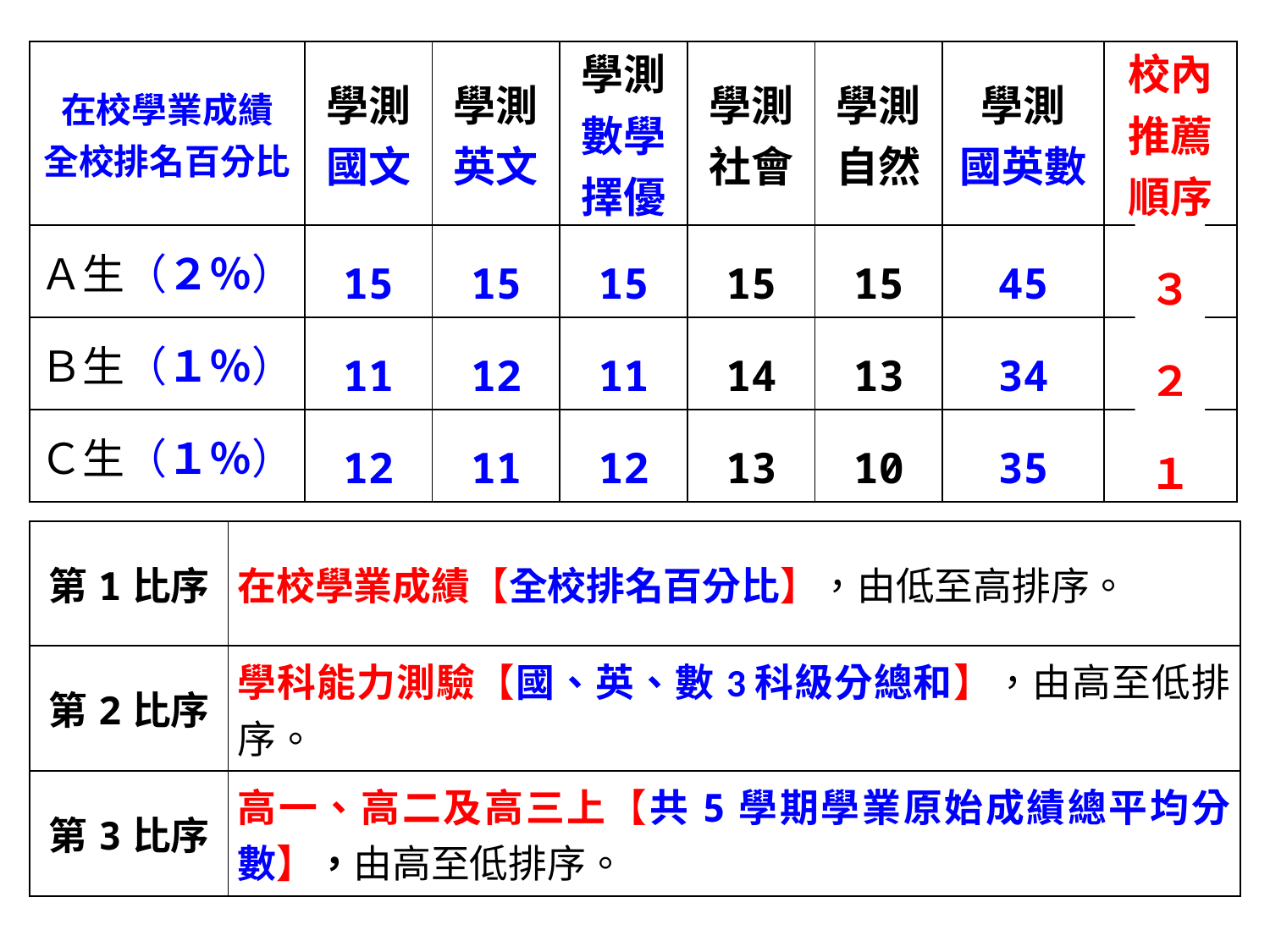

| 在校學業成績 全校排名百分比 | 學測 國文 | 學測 英文 | 學測 數學 擇優 | 學測 社會 | 學測 自然 | 學測 國英數 | 校內推薦順序 |
| --- | --- | --- | --- | --- | --- | --- | --- |
| Ａ生（２％） | 15 | 15 | 15 | 15 | 15 | 45 | ３ |
| Ｂ生（１％） | 11 | 12 | 11 | 14 | 13 | 34 | ２ |
| Ｃ生（１％） | 12 | 11 | 12 | 13 | 10 | 35 | １ |

| 第1比序 | 在校學業成績【全校排名百分比】，由低至高排序。 |
| --- | --- |
| 第2比序 | 學科能力測驗【國、英、數3科級分總和】，由高至低排序。 |
| 第3比序 | 高一、高二及高三上【共5學期學業原始成績總平均分數】，由高至低排序。 |